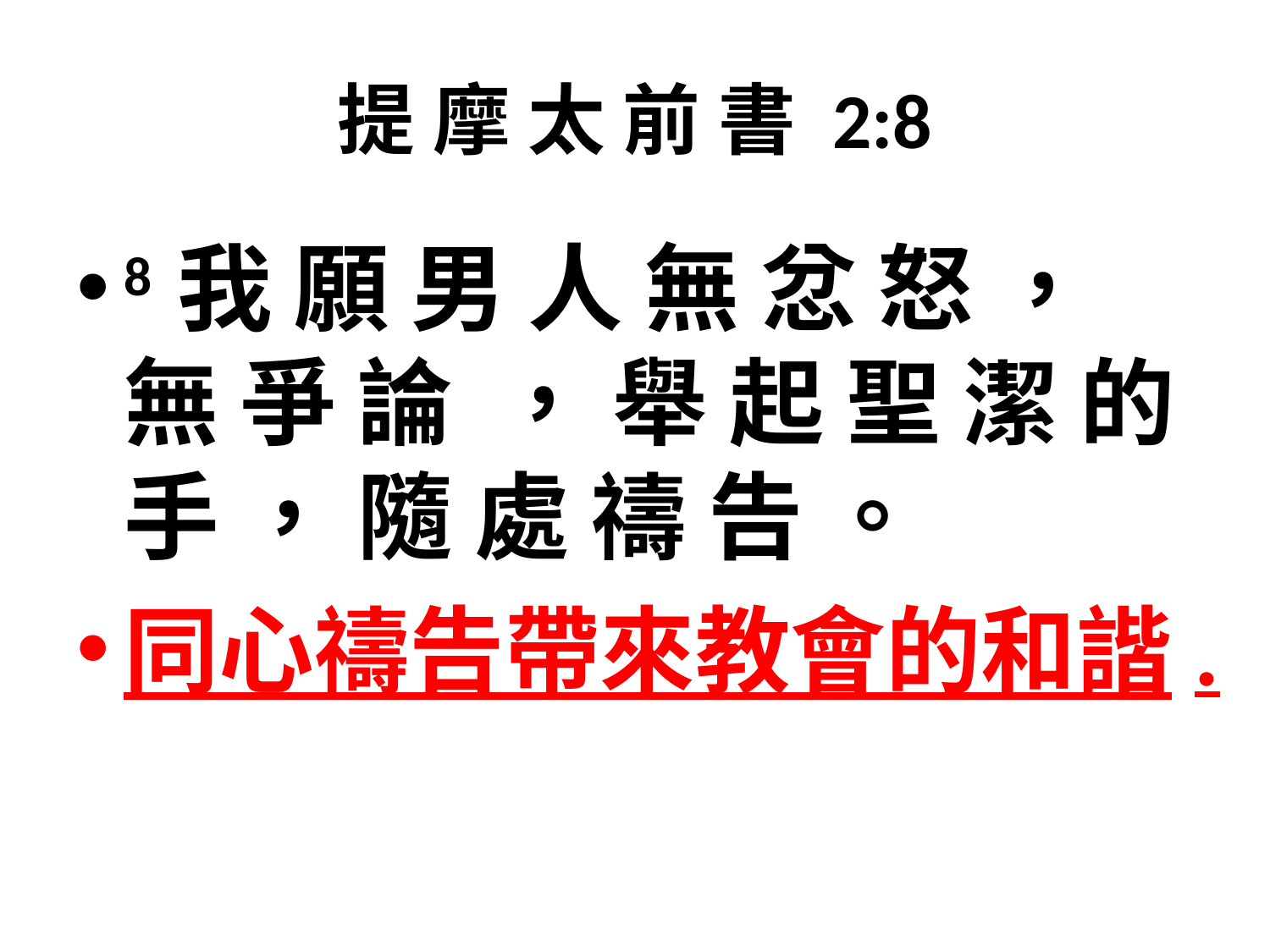

# 提 摩 太 前 書 2:8
8 我 願 男 人 無 忿 怒 ， 無 爭 論  ， 舉 起 聖 潔 的 手 ， 隨 處 禱 告 。
同心禱告帶來教會的和諧.